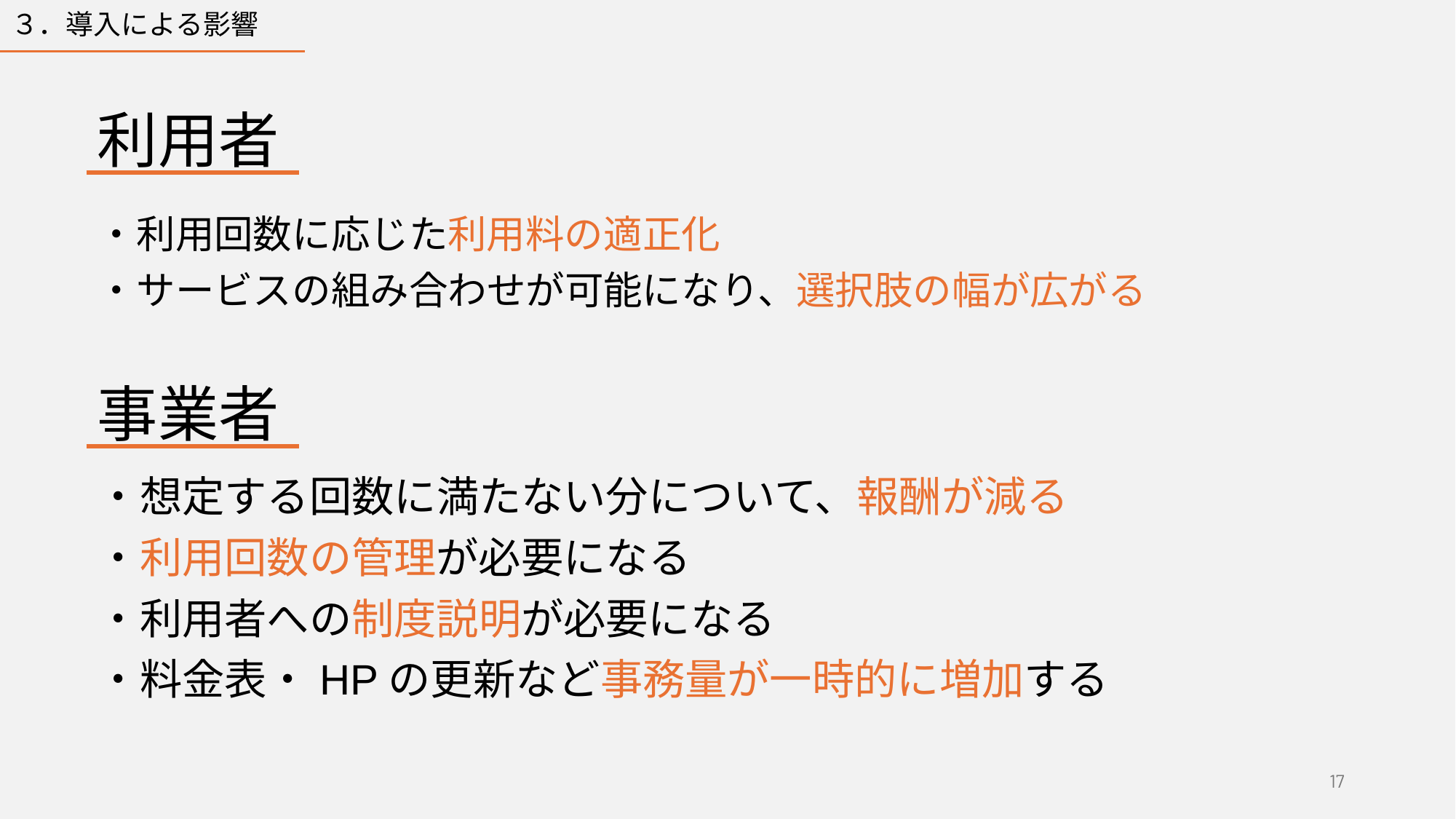

３．導入による影響
利用者
・利用回数に応じた利用料の適正化
・サービスの組み合わせが可能になり、選択肢の幅が広がる
事業者
・想定する回数に満たない分について、報酬が減る
・利用回数の管理が必要になる
・利用者への制度説明が必要になる
・料金表・HPの更新など事務量が一時的に増加する
17